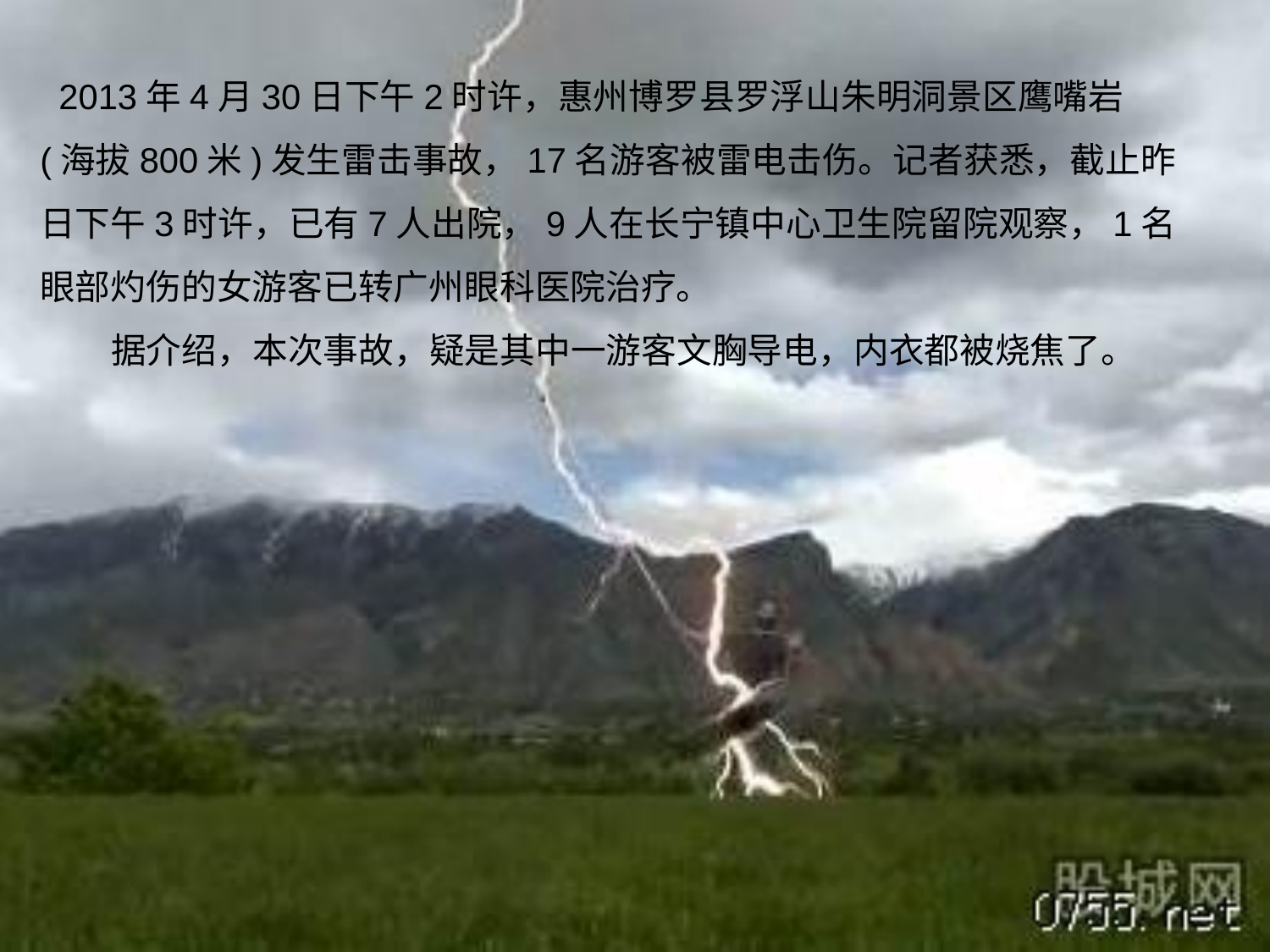

2013年4月30日下午2时许，惠州博罗县罗浮山朱明洞景区鹰嘴岩(海拔800米)发生雷击事故，17名游客被雷电击伤。记者获悉，截止昨日下午3时许，已有7人出院，9人在长宁镇中心卫生院留院观察，1名眼部灼伤的女游客已转广州眼科医院治疗。
        据介绍，本次事故，疑是其中一游客文胸导电，内衣都被烧焦了。